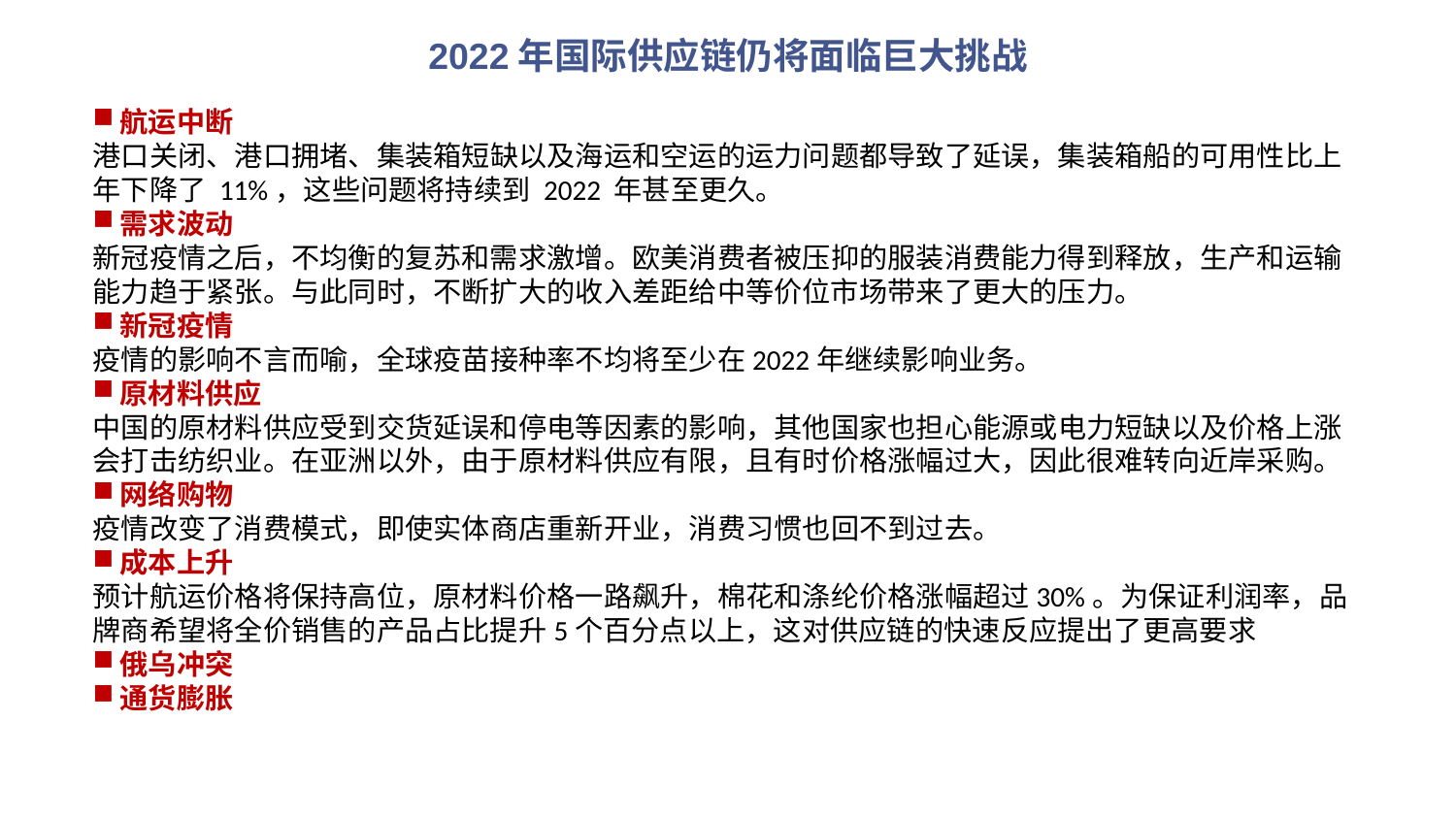

# 2022年国际供应链仍将面临巨大挑战

航运中断
港口关闭、港口拥堵、集装箱短缺以及海运和空运的运力问题都导致了延误，集装箱船的可用性比上年下降了 11%，这些问题将持续到 2022 年甚至更久。
需求波动
新冠疫情之后，不均衡的复苏和需求激增。欧美消费者被压抑的服装消费能力得到释放，生产和运输能力趋于紧张。与此同时，不断扩大的收入差距给中等价位市场带来了更大的压力。
新冠疫情
疫情的影响不言而喻，全球疫苗接种率不均将至少在2022年继续影响业务。
原材料供应
中国的原材料供应受到交货延误和停电等因素的影响，其他国家也担心能源或电力短缺以及价格上涨会打击纺织业。在亚洲以外，由于原材料供应有限，且有时价格涨幅过大，因此很难转向近岸采购。
网络购物
疫情改变了消费模式，即使实体商店重新开业，消费习惯也回不到过去。
成本上升
预计航运价格将保持高位，原材料价格一路飙升，棉花和涤纶价格涨幅超过30%。为保证利润率，品牌商希望将全价销售的产品占比提升5个百分点以上，这对供应链的快速反应提出了更高要求
俄乌冲突
通货膨胀